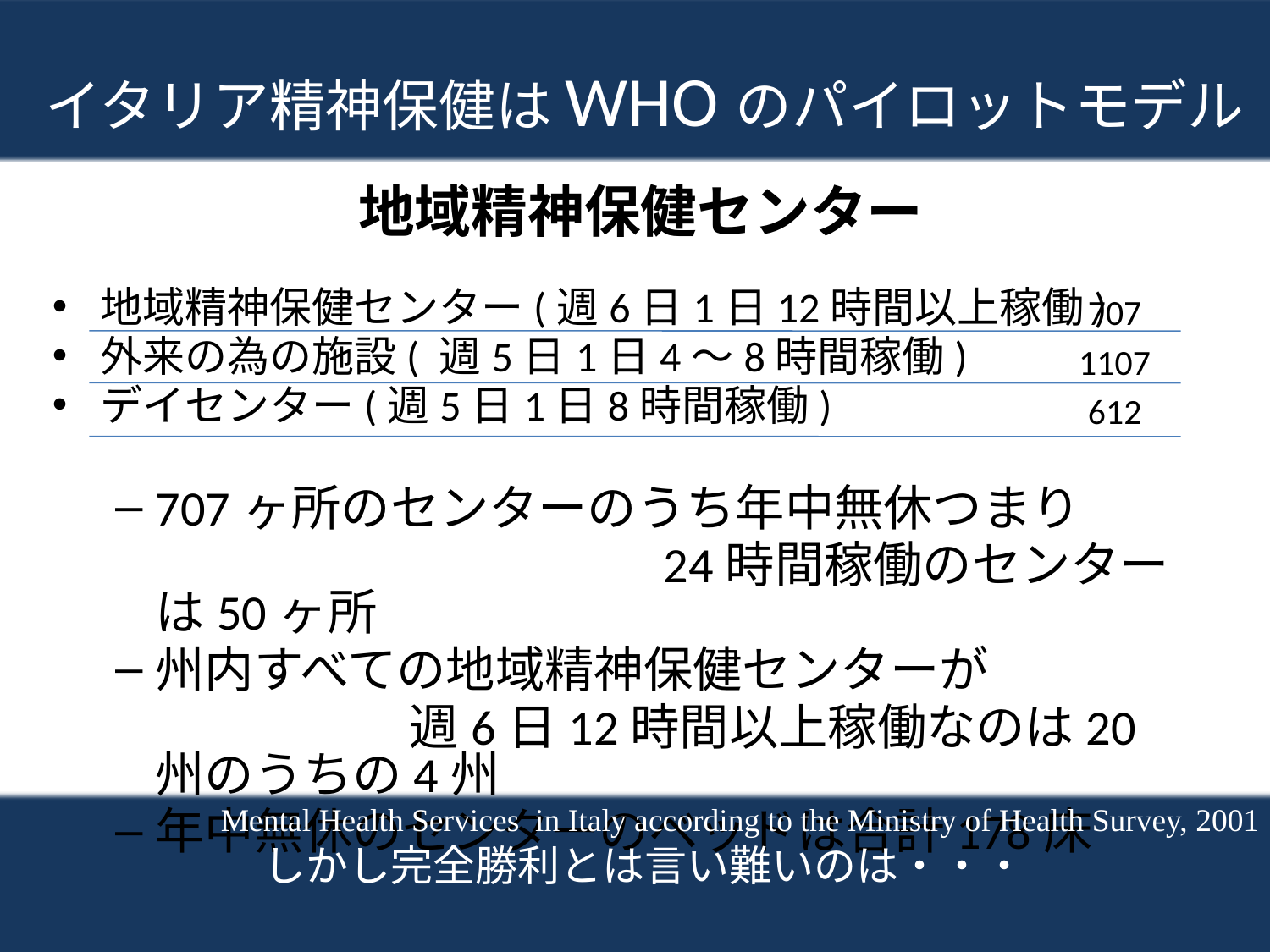

イタリア精神保健はWHOのパイロットモデル
# 地域精神保健センター
地域精神保健センター(週6日1日12時間以上稼働)
外来の為の施設( 週5日1日4～8時間稼働)
デイセンター(週5日1日8時間稼働)

707ヶ所のセンターのうち年中無休つまり
					24時間稼働のセンターは50ヶ所
州内すべての地域精神保健センターが
			週6日12時間以上稼働なのは20州のうちの4州
年中無休のセンターのベッドは合計178床

707
1107
612
Mental Health Services  in Italy according to the Ministry of Health Survey, 2001
しかし完全勝利とは言い難いのは・・・